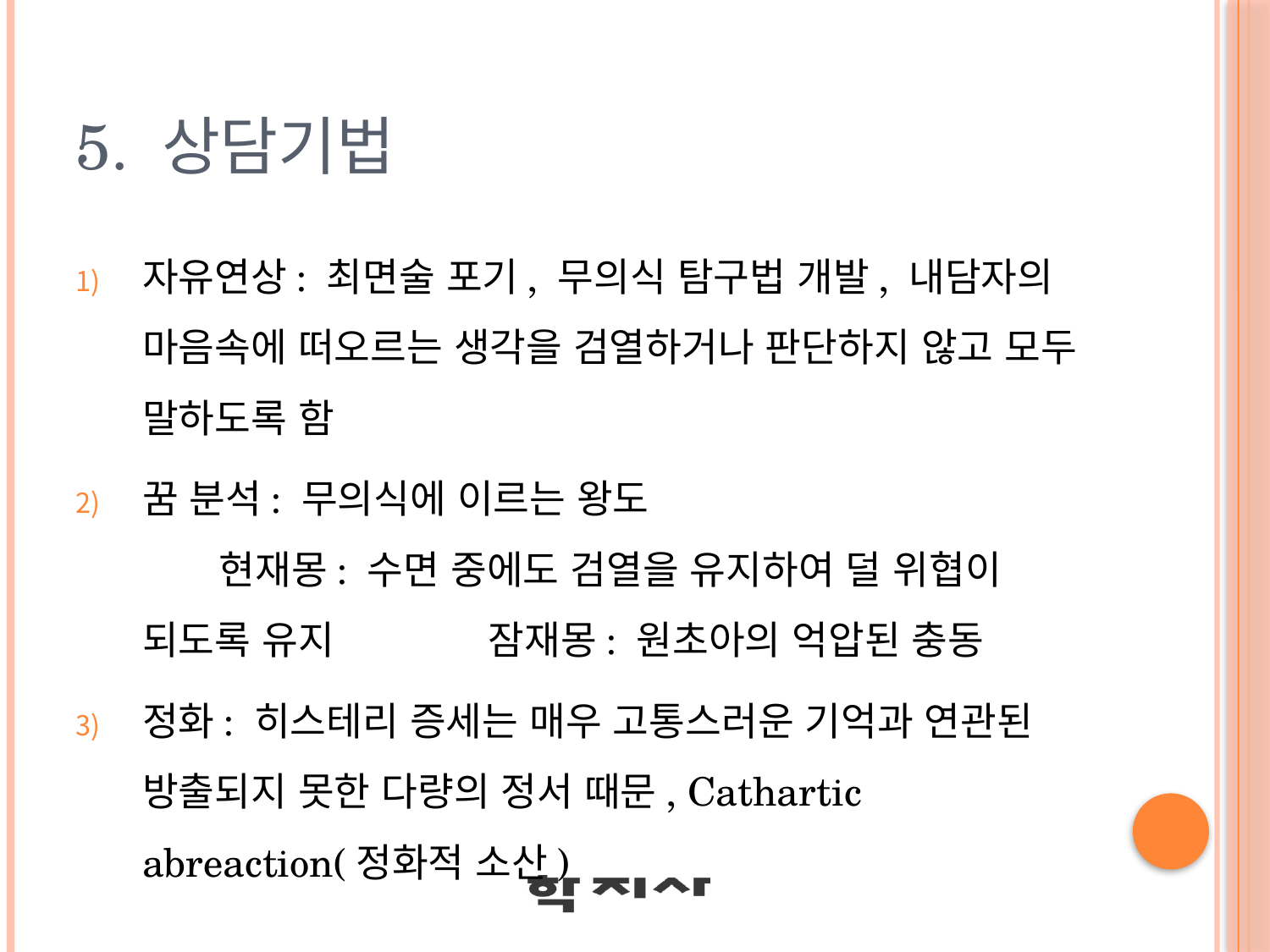

# 5. 상담기법
자유연상: 최면술 포기, 무의식 탐구법 개발, 내담자의 마음속에 떠오르는 생각을 검열하거나 판단하지 않고 모두 말하도록 함
꿈 분석: 무의식에 이르는 왕도                                                현재몽: 수면 중에도 검열을 유지하여 덜 위협이 되도록 유지              잠재몽: 원초아의 억압된 충동
정화: 히스테리 증세는 매우 고통스러운 기억과 연관된 방출되지 못한 다량의 정서 때문, Cathartic abreaction(정화적 소산)